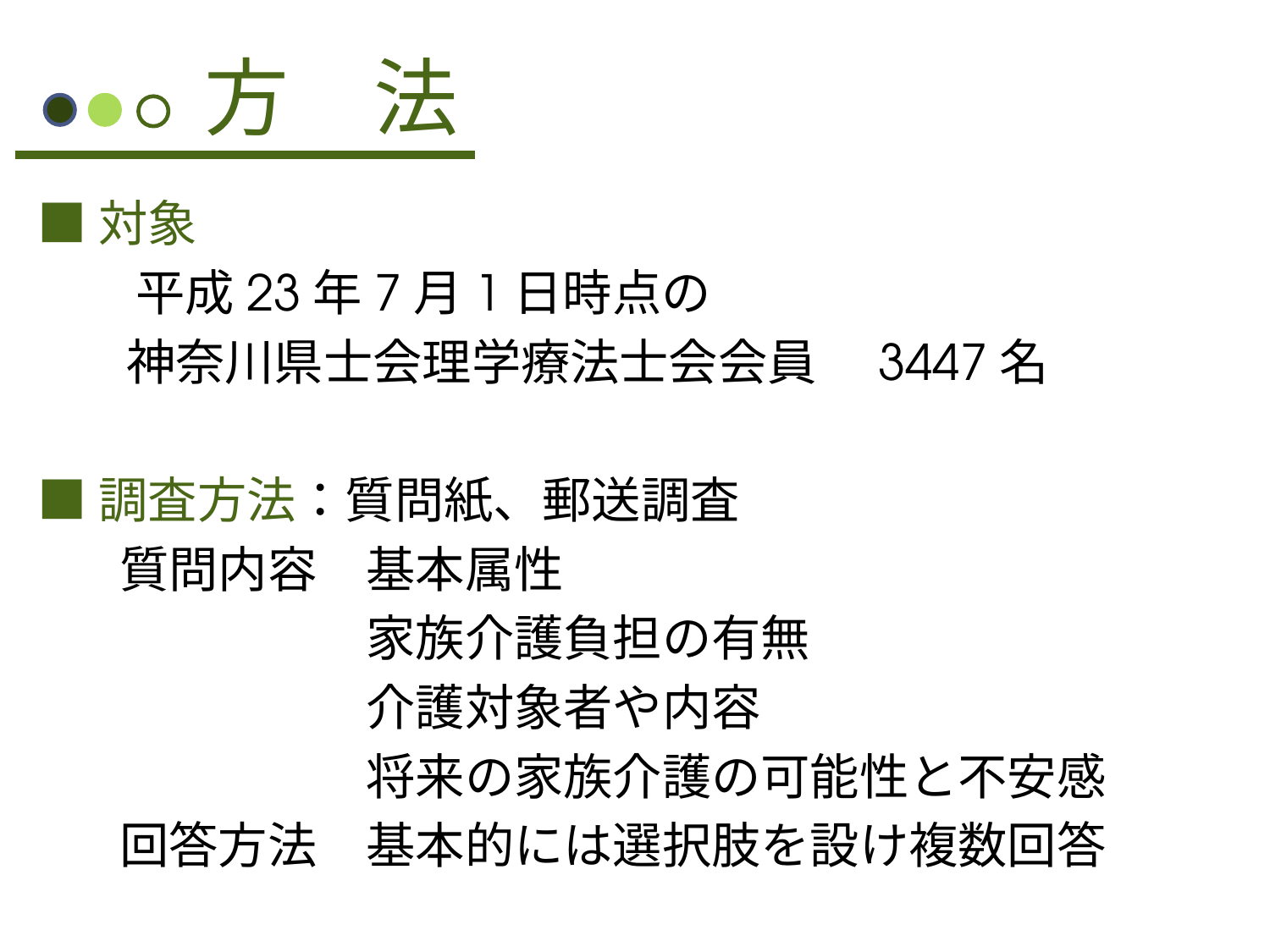

方　法

■対象
　　平成23年7月1日時点の
       神奈川県士会理学療法士会会員　3447名

■調査方法：質問紙、郵送調査
　   質問内容　基本属性
　　   　　　　家族介護負担の有無
　　　   　　　介護対象者や内容
　　　　   　　将来の家族介護の可能性と不安感
　   回答方法　基本的には選択肢を設け複数回答